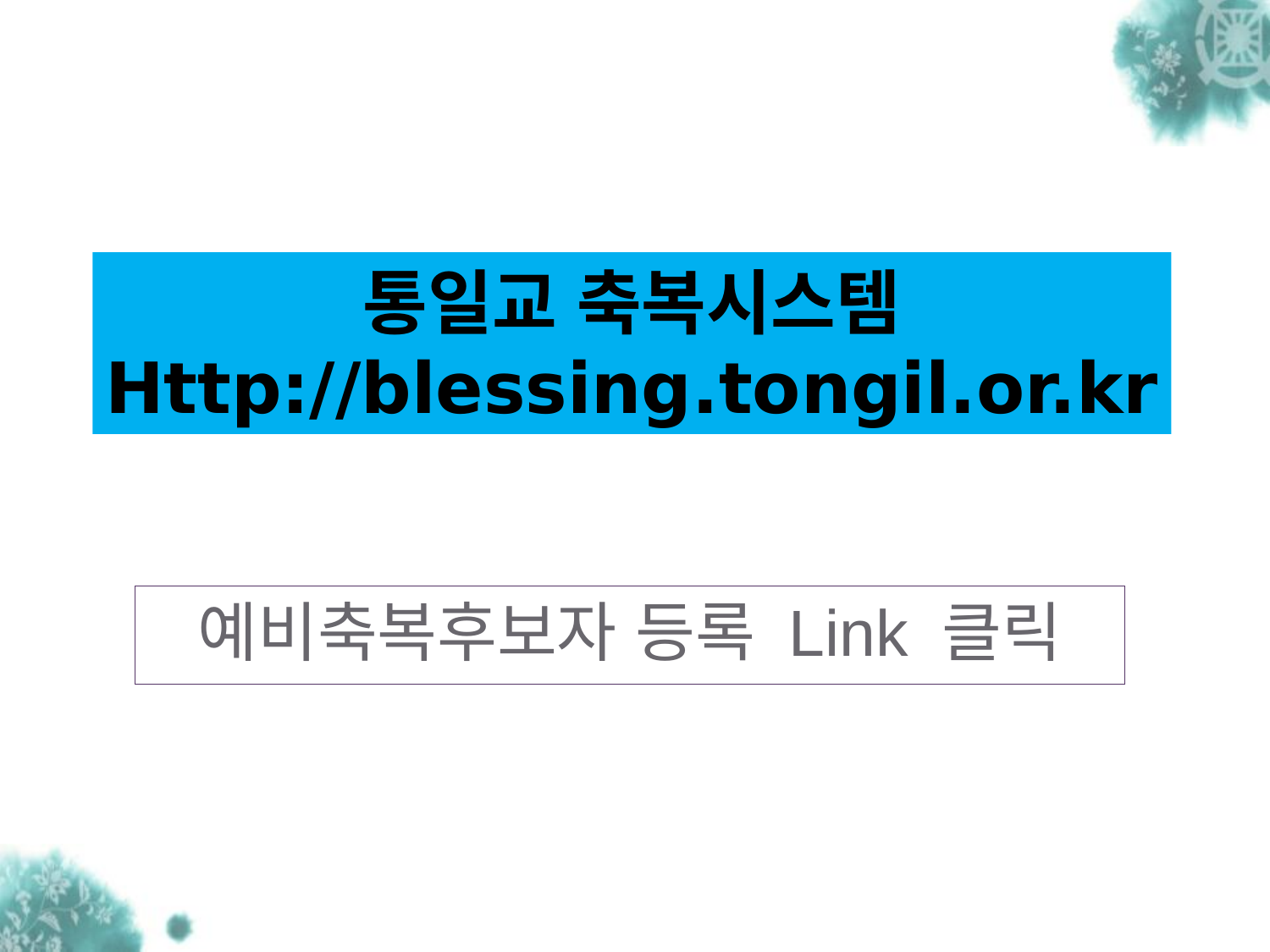

통일교 축복시스템
Http://blessing.tongil.or.kr
# 예비축복후보자 등록 Link 클릭